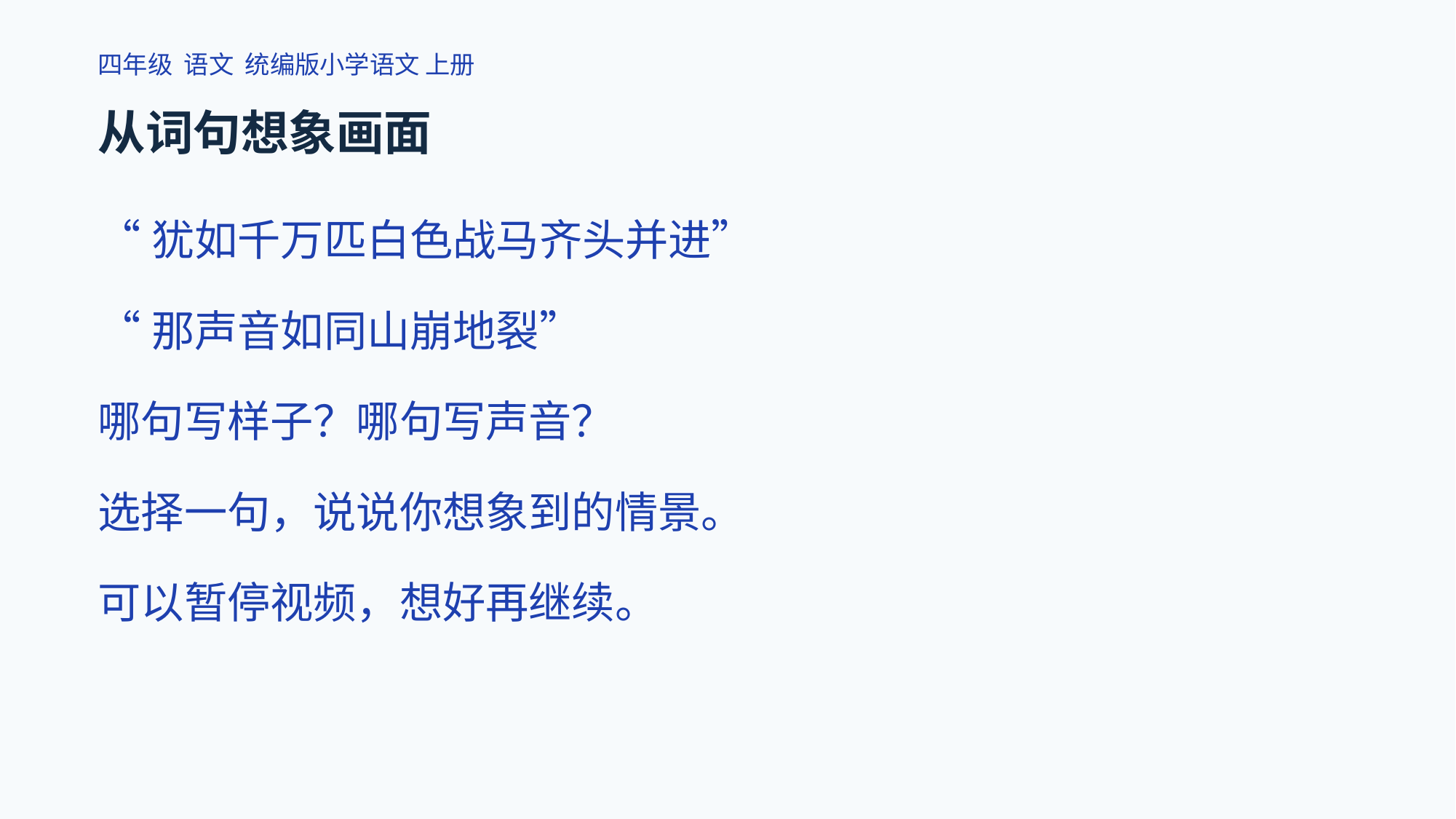

四年级  语文  统编版小学语文 上册
从词句想象画面
“犹如千万匹白色战马齐头并进”
“那声音如同山崩地裂”
哪句写样子？哪句写声音？
选择一句，说说你想象到的情景。
可以暂停视频，想好再继续。